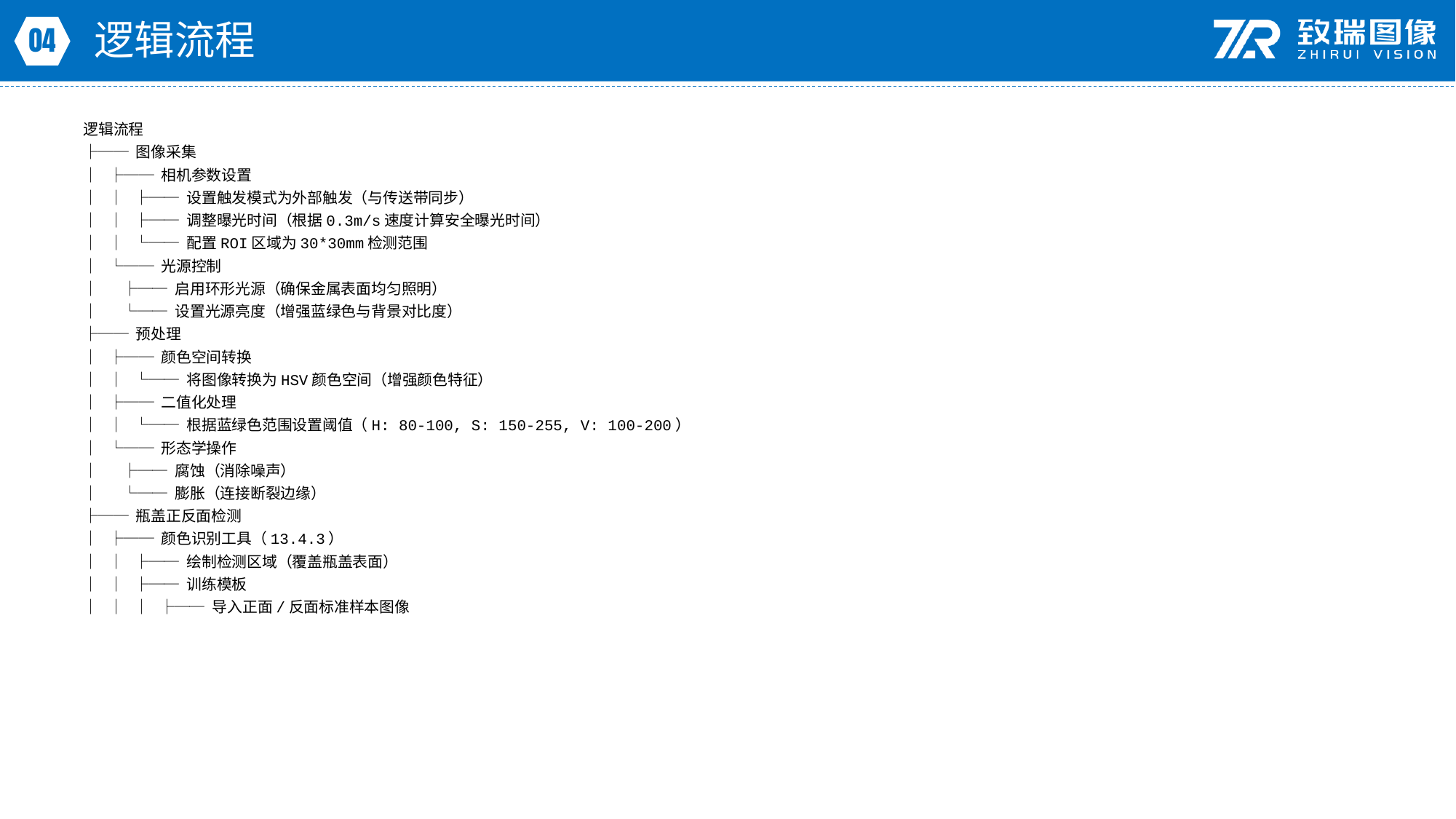

逻辑流程
04

逻辑流程
├── 图像采集
│   ├── 相机参数设置
│   │   ├── 设置触发模式为外部触发（与传送带同步）
│   │   ├── 调整曝光时间（根据0.3m/s速度计算安全曝光时间）
│   │   └── 配置ROI区域为30*30mm检测范围
│   └── 光源控制
│       ├── 启用环形光源（确保金属表面均匀照明）
│       └── 设置光源亮度（增强蓝绿色与背景对比度）
├── 预处理
│   ├── 颜色空间转换
│   │   └── 将图像转换为HSV颜色空间（增强颜色特征）
│   ├── 二值化处理
│   │   └── 根据蓝绿色范围设置阈值（H: 80-100, S: 150-255, V: 100-200）
│   └── 形态学操作
│       ├── 腐蚀（消除噪声）
│       └── 膨胀（连接断裂边缘）
├── 瓶盖正反面检测
│   ├── 颜色识别工具（13.4.3）
│   │   ├── 绘制检测区域（覆盖瓶盖表面）
│   │   ├── 训练模板
│   │   │   ├── 导入正面/反面标准样本图像